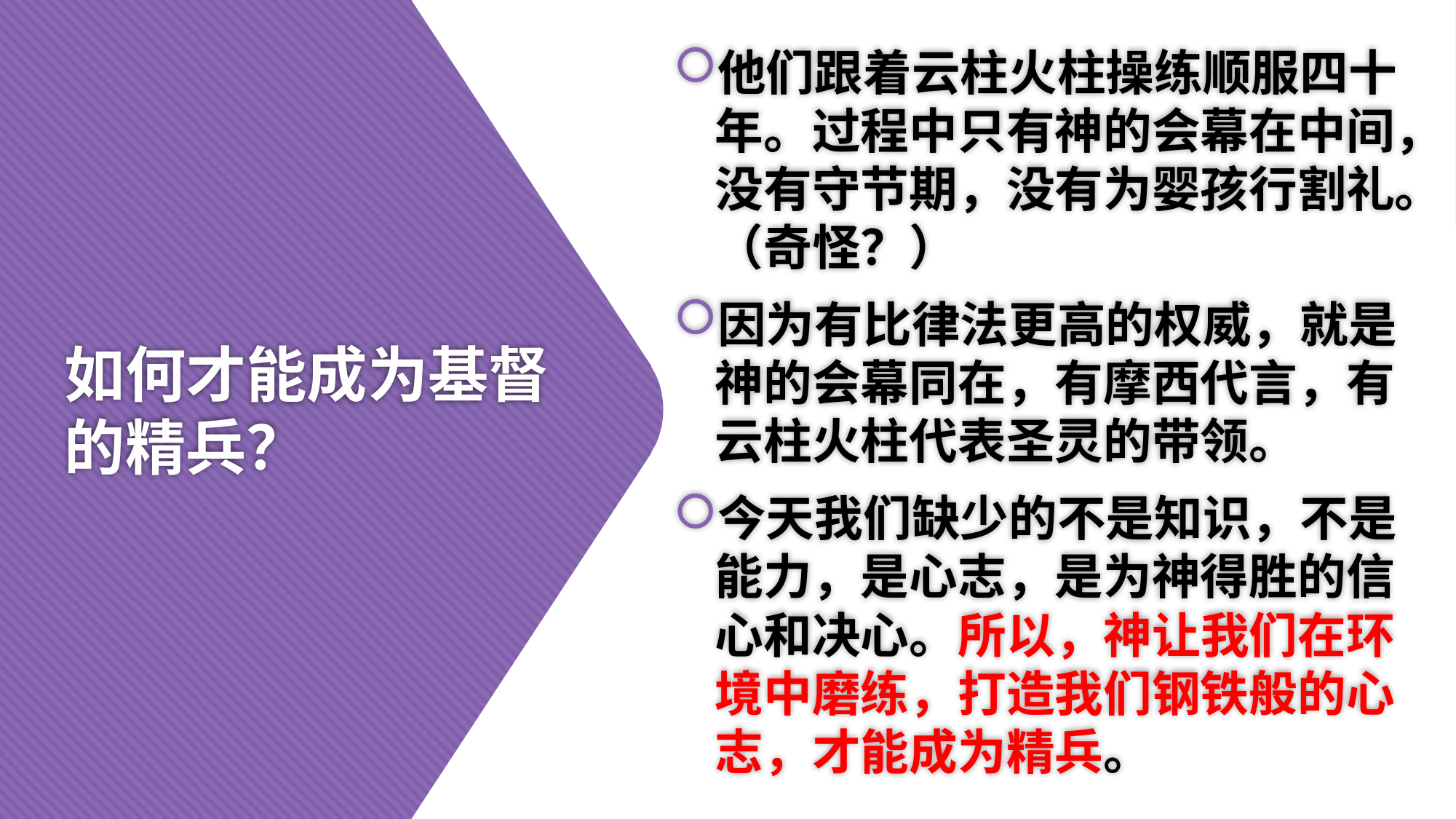

他们跟着云柱火柱操练顺服四十年。过程中只有神的会幕在中间，没有守节期，没有为婴孩行割礼。（奇怪？）
因为有比律法更高的权威，就是神的会幕同在，有摩西代言，有云柱火柱代表圣灵的带领。
今天我们缺少的不是知识，不是能力，是心志，是为神得胜的信心和决心。所以，神让我们在环境中磨练，打造我们钢铁般的心志，才能成为精兵。

# 如何才能成为基督的精兵？